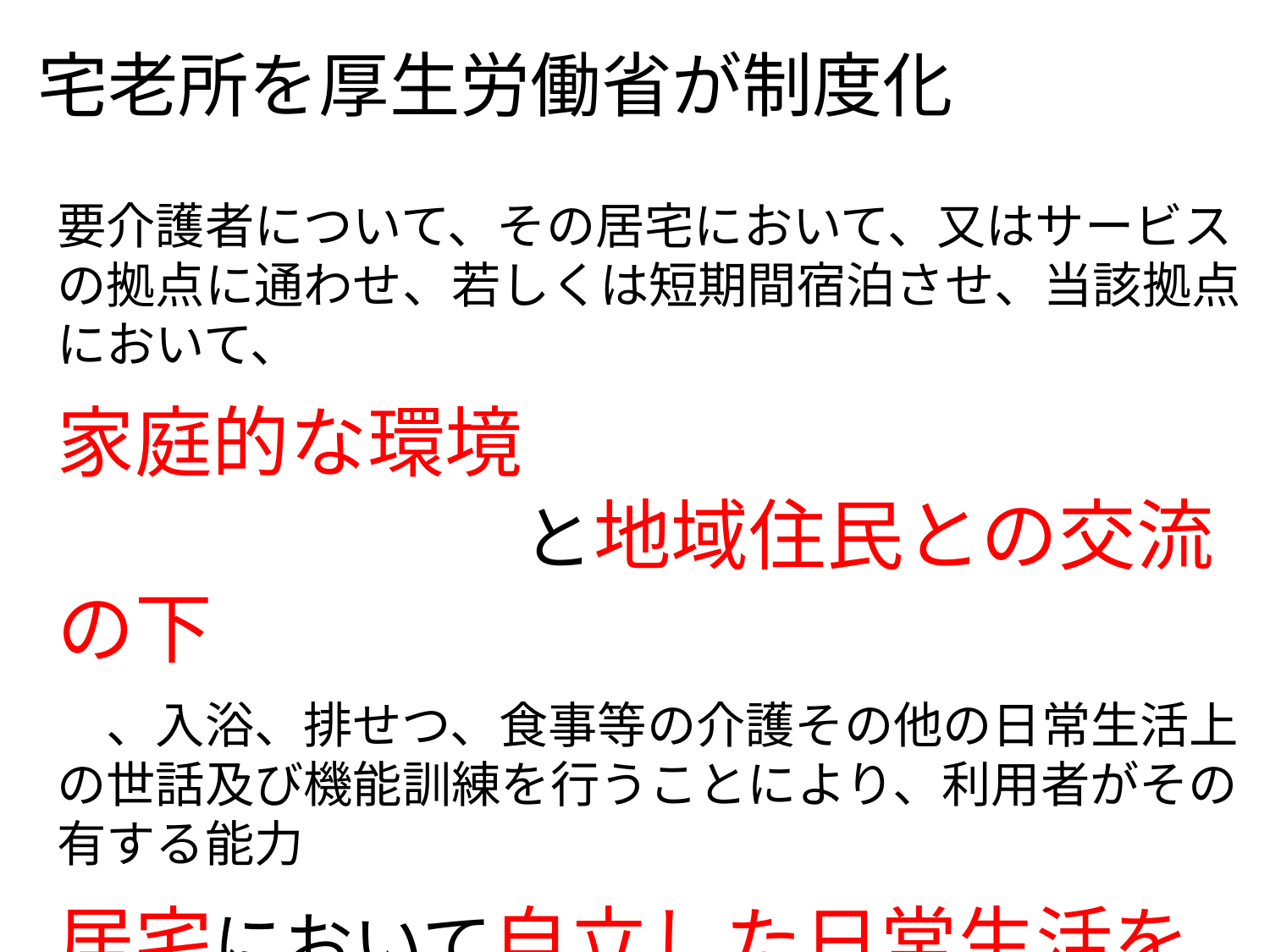

宅老所を厚生労働省が制度化
【基本方針】基準省令62条
要介護者について、その居宅において、又はサービスの拠点に通わせ、若しくは短期間宿泊させ、当該拠点において、

家庭的な環境
　　　　　　と地域住民との交流の下

で、入浴、排せつ、食事等の介護その他の日常生活上の世話及び機能訓練を行うことにより、利用者がその有する能力に応じその

居宅において自立した日常生活を営む

ことができるようにするものでなければならない。